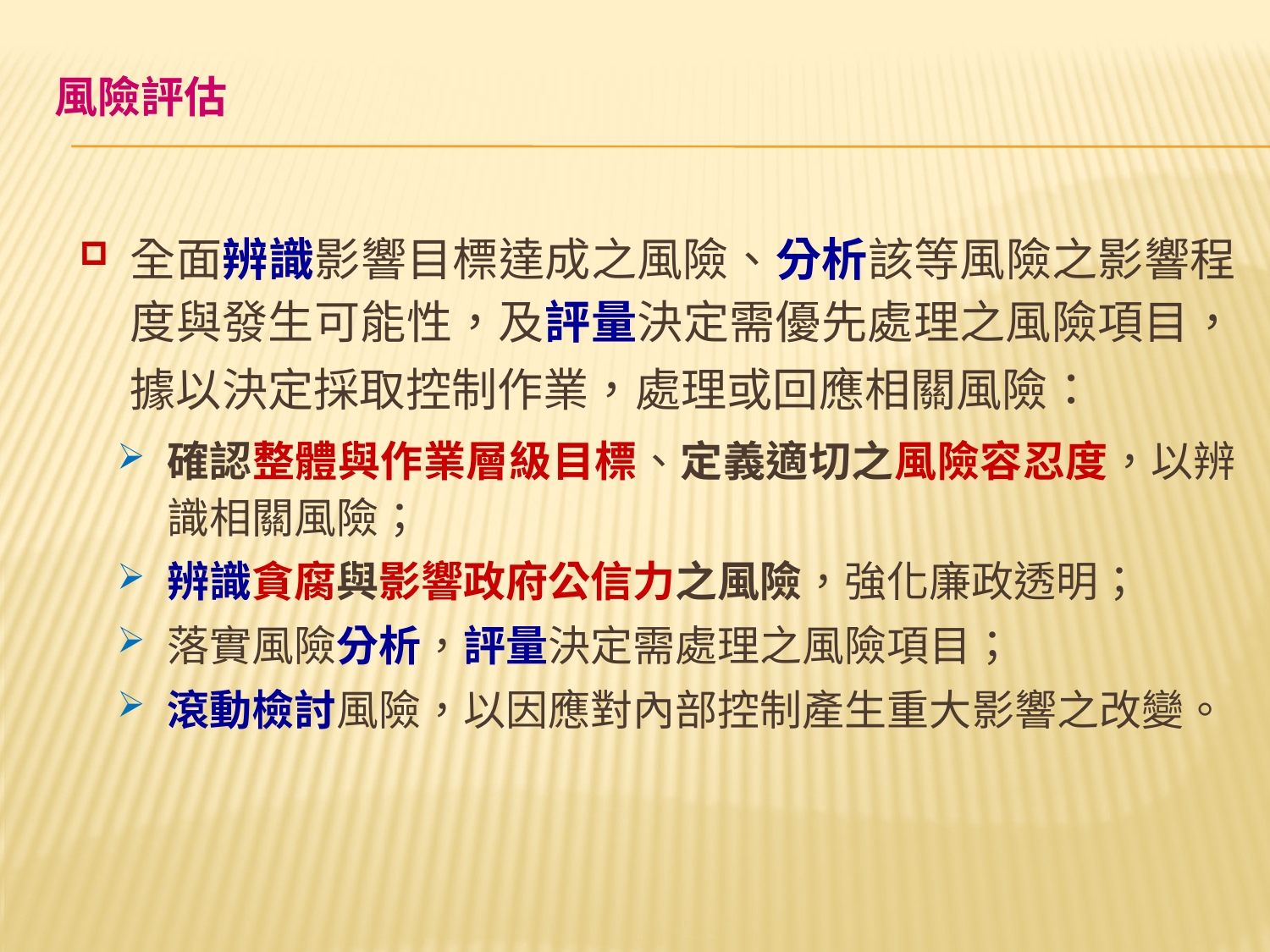

# 風險評估
全面辨識影響目標達成之風險、分析該等風險之影響程度與發生可能性，及評量決定需優先處理之風險項目，據以決定採取控制作業，處理或回應相關風險：
確認整體與作業層級目標、定義適切之風險容忍度，以辨識相關風險；
辨識貪腐與影響政府公信力之風險，強化廉政透明；
落實風險分析，評量決定需處理之風險項目；
滾動檢討風險，以因應對內部控制產生重大影響之改變。